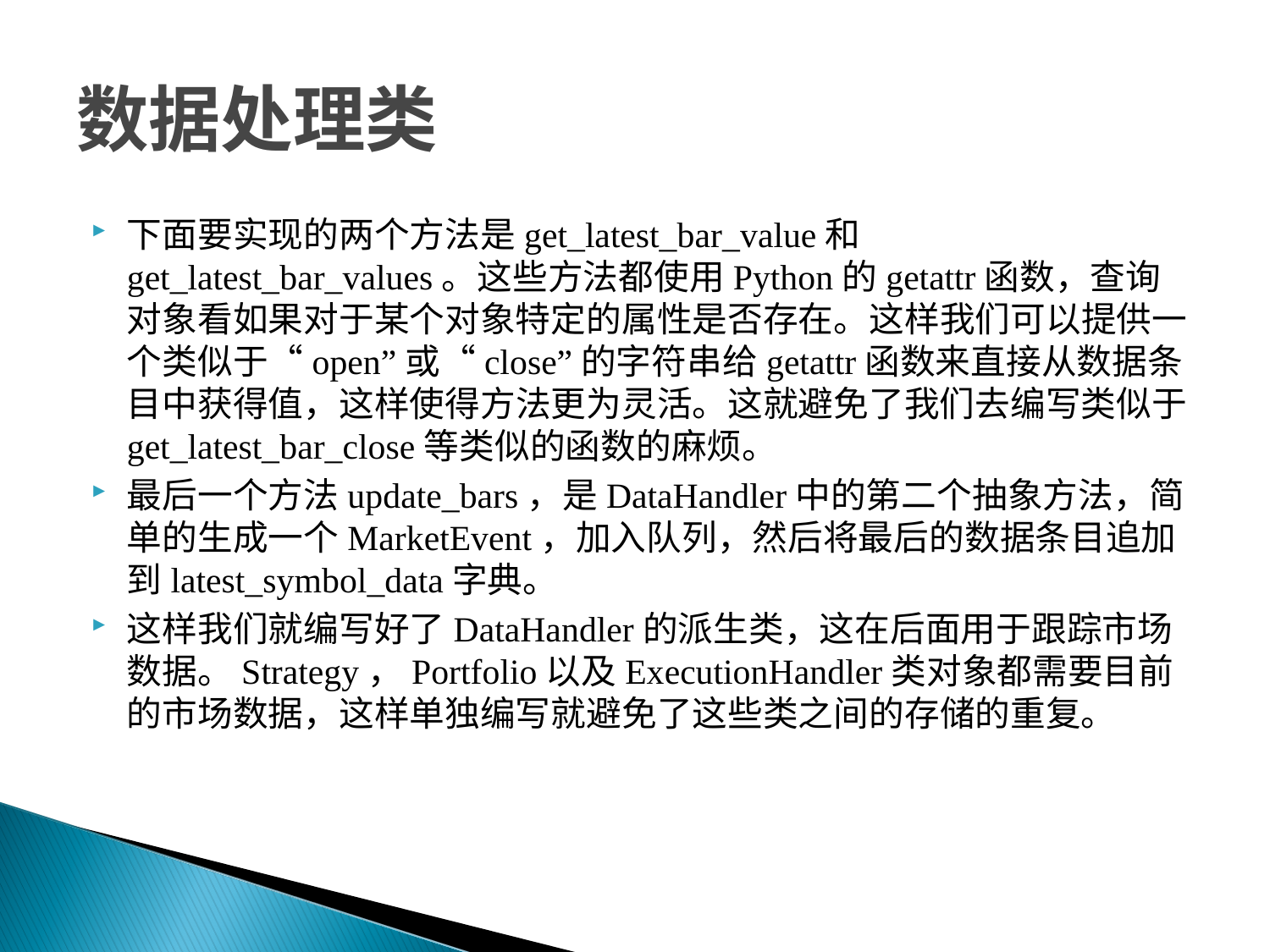

# 数据处理类
下面要实现的两个方法是get_latest_bar_value和get_latest_bar_values。这些方法都使用Python的getattr函数，查询对象看如果对于某个对象特定的属性是否存在。这样我们可以提供一个类似于“open”或“close”的字符串给getattr函数来直接从数据条目中获得值，这样使得方法更为灵活。这就避免了我们去编写类似于get_latest_bar_close等类似的函数的麻烦。
最后一个方法update_bars，是DataHandler中的第二个抽象方法，简单的生成一个MarketEvent，加入队列，然后将最后的数据条目追加到latest_symbol_data字典。
这样我们就编写好了DataHandler的派生类，这在后面用于跟踪市场数据。Strategy，Portfolio以及ExecutionHandler类对象都需要目前的市场数据，这样单独编写就避免了这些类之间的存储的重复。